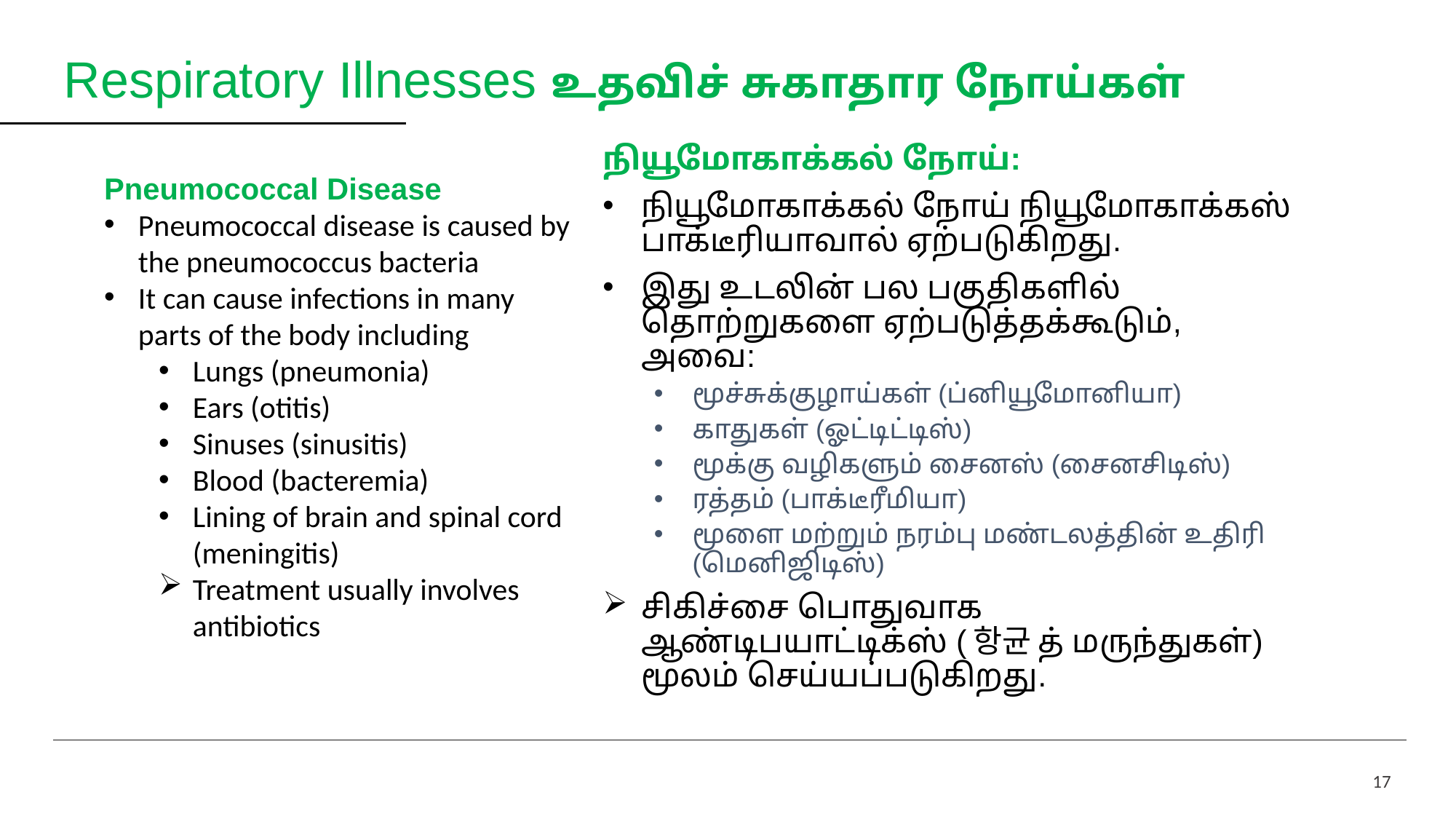

# Respiratory Illnesses உதவிச் சுகாதார நோய்கள்
நியூமோகாக்கல் நோய்:
நியூமோகாக்கல் நோய் நியூமோகாக்கஸ் பாக்டீரியாவால் ஏற்படுகிறது.
இது உடலின் பல பகுதிகளில் தொற்றுகளை ஏற்படுத்தக்கூடும், அவை:
மூச்சுக்குழாய்கள் (ப்னியூமோனியா)
காதுகள் (ஓட்டிட்டிஸ்)
மூக்கு வழிகளும் சைனஸ் (சைனசிடிஸ்)
ரத்தம் (பாக்டீரீமியா)
மூளை மற்றும் நரம்பு மண்டலத்தின் உதிரி (மெனிஜிடிஸ்)
சிகிச்சை பொதுவாக ஆண்டிபயாட்டிக்ஸ் (항균த் மருந்துகள்) மூலம் செய்யப்படுகிறது.
Pneumococcal Disease
Pneumococcal disease is caused by the pneumococcus bacteria
It can cause infections in many parts of the body including
Lungs (pneumonia)
Ears (otitis)
Sinuses (sinusitis)
Blood (bacteremia)
Lining of brain and spinal cord (meningitis)
Treatment usually involves antibiotics

17